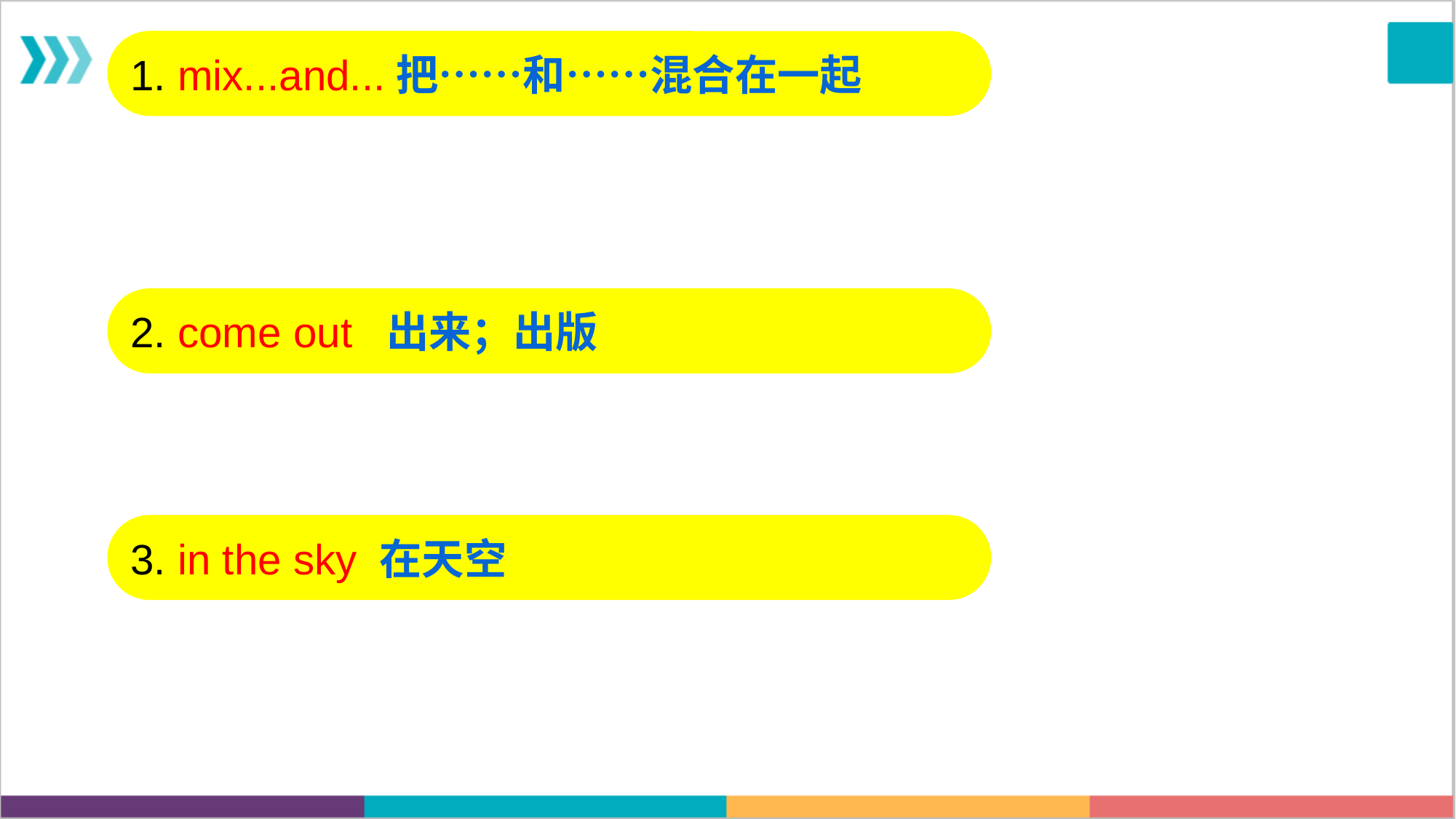

1. mix...and...把……和……混合在一起
2. come out  出来；出版
3. in the sky 在天空